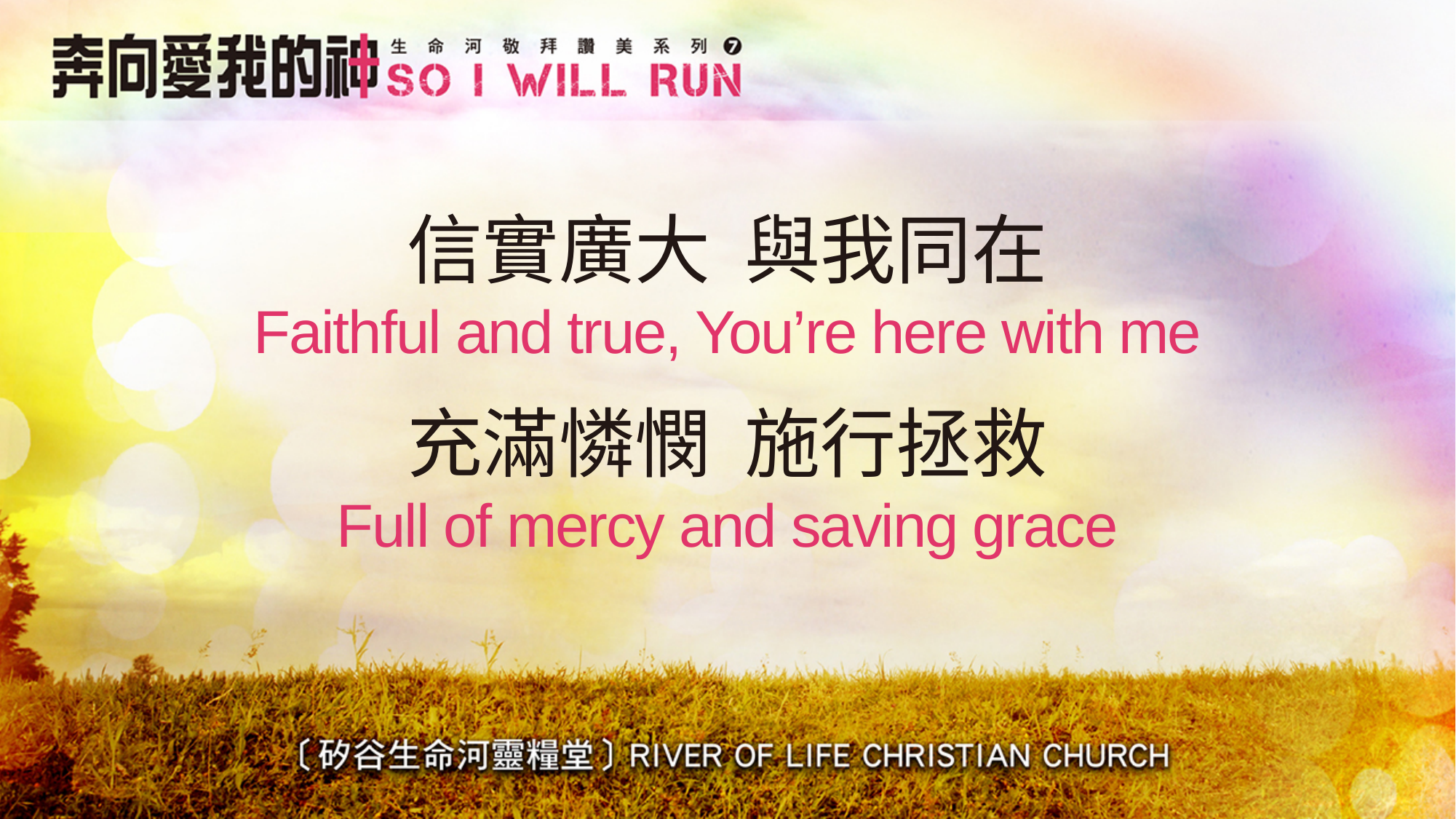

# 信實廣大  與我同在 Faithful and true, You’re here with me
充滿憐憫  施行拯救
Full of mercy and saving grace